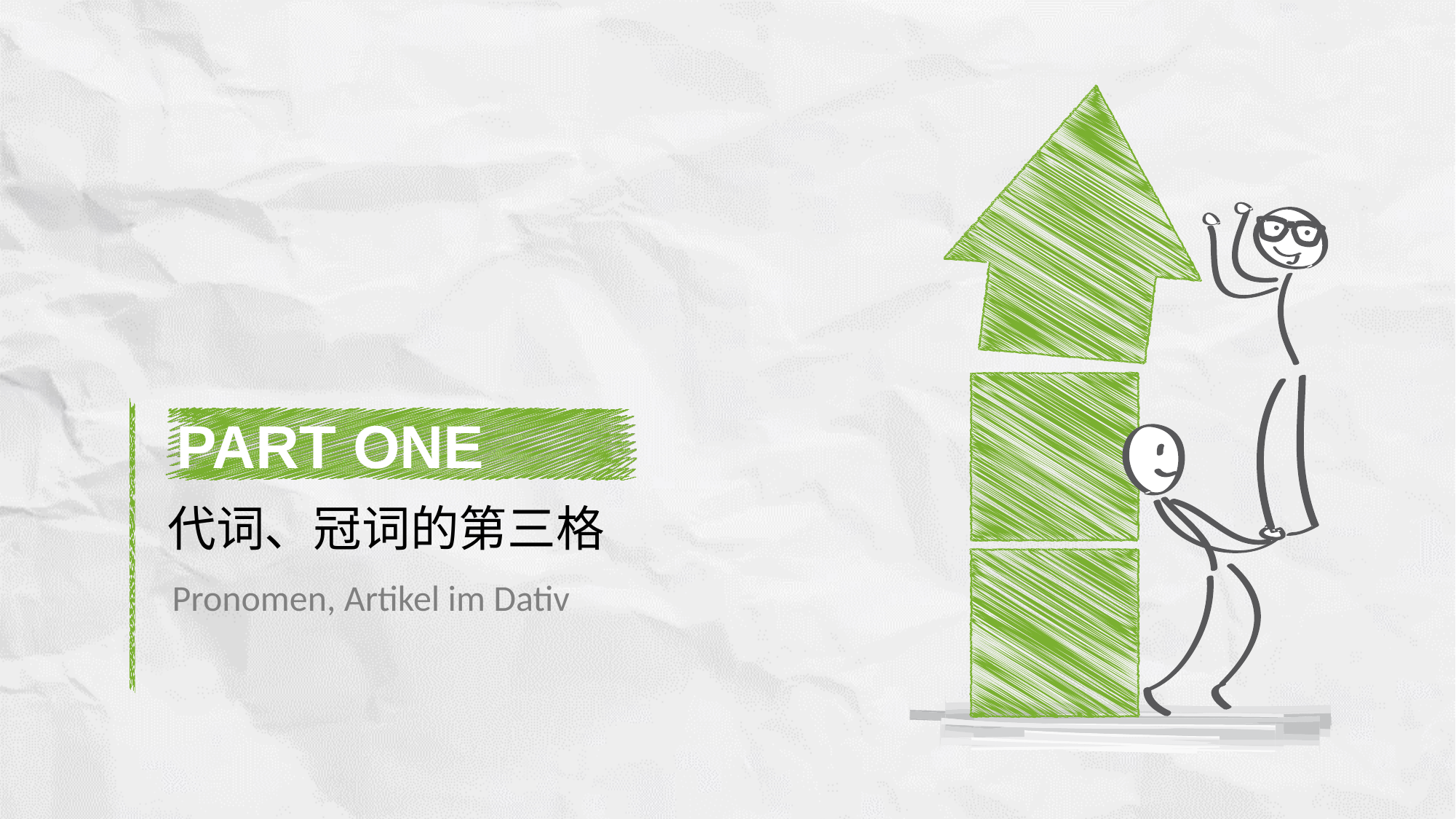

PART ONE
代词、冠词的第三格
Pronomen, Artikel im Dativ